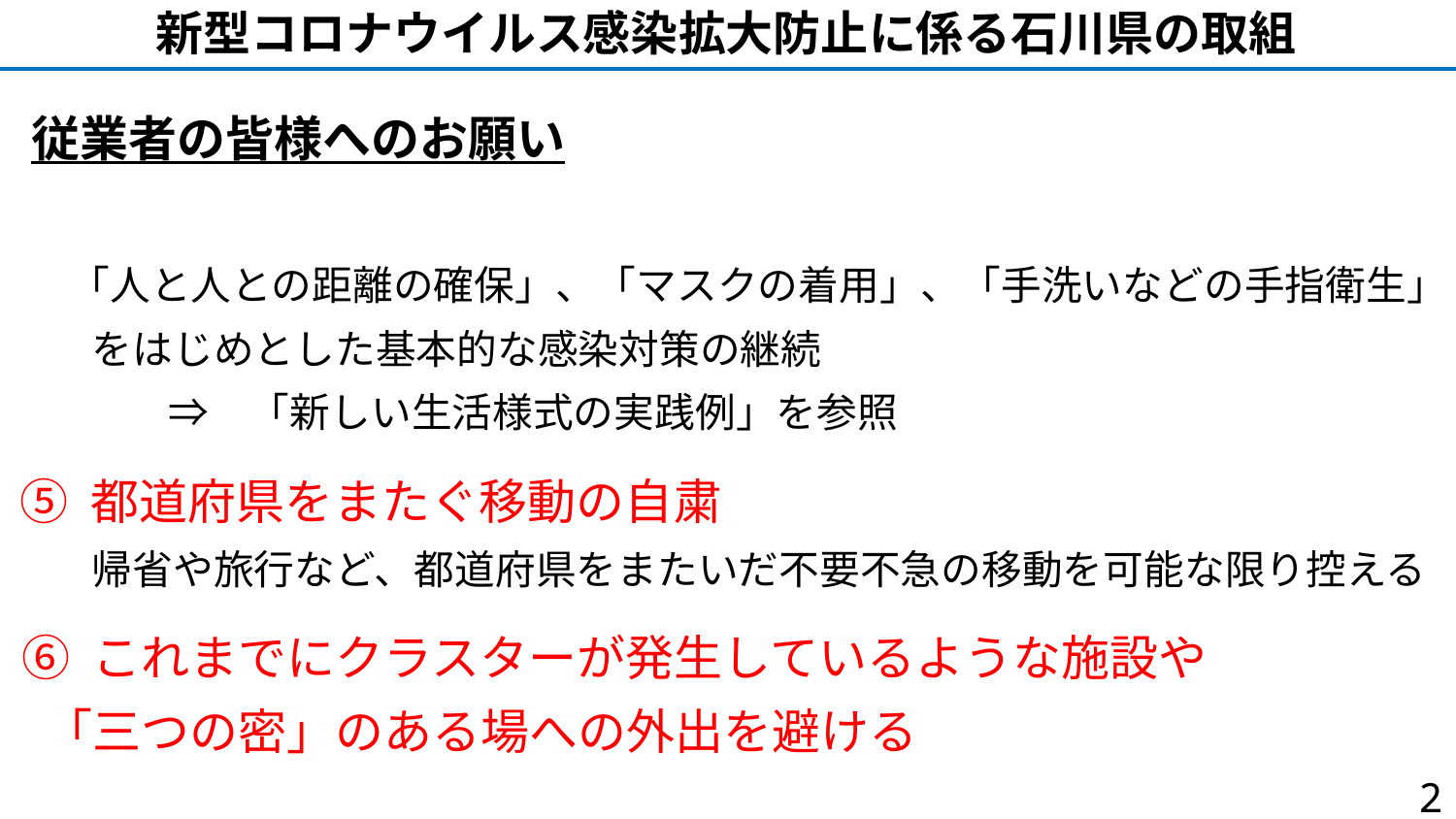

# 新型コロナウイルス感染拡大防止に係る石川県の取組
従業者の皆様へのお願い

 ④「新しい生活様式」の定着
　  「人と人との距離の確保」、「マスクの着用」、「手洗いなどの手指衛生」
　　をはじめとした基本的な感染対策の継続
　　　    ⇒　「新しい生活様式の実践例」を参照

 ⑤ 都道府県をまたぐ移動の自粛
　　帰省や旅行など、都道府県をまたいだ不要不急の移動を可能な限り控える

 ⑥ これまでにクラスターが発生しているような施設や
  「三つの密」のある場への外出を避ける
2